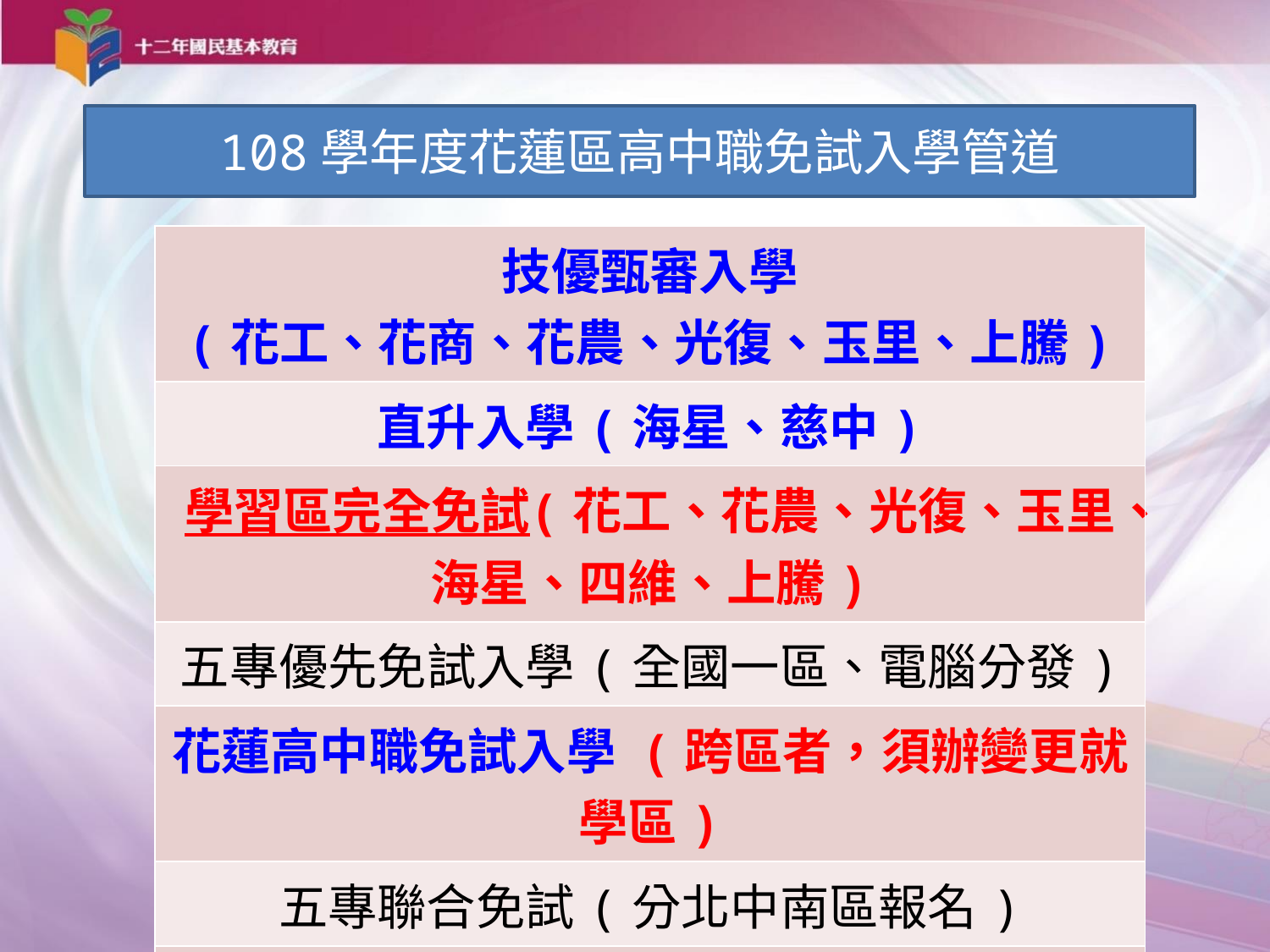

108學年度花蓮區高中職免試入學管道
| 技優甄審入學 (花工、花商、花農、光復、玉里、上騰) |
| --- |
| 直升入學(海星、慈中) |
| 學習區完全免試(花工、花農、光復、玉里、海星、四維、上騰) |
| 五專優先免試入學(全國一區、電腦分發) |
| 花蓮高中職免試入學 (跨區者，須辦變更就學區) |
| 五專聯合免試(分北中南區報名) |
| 實用技能學程(花商) |